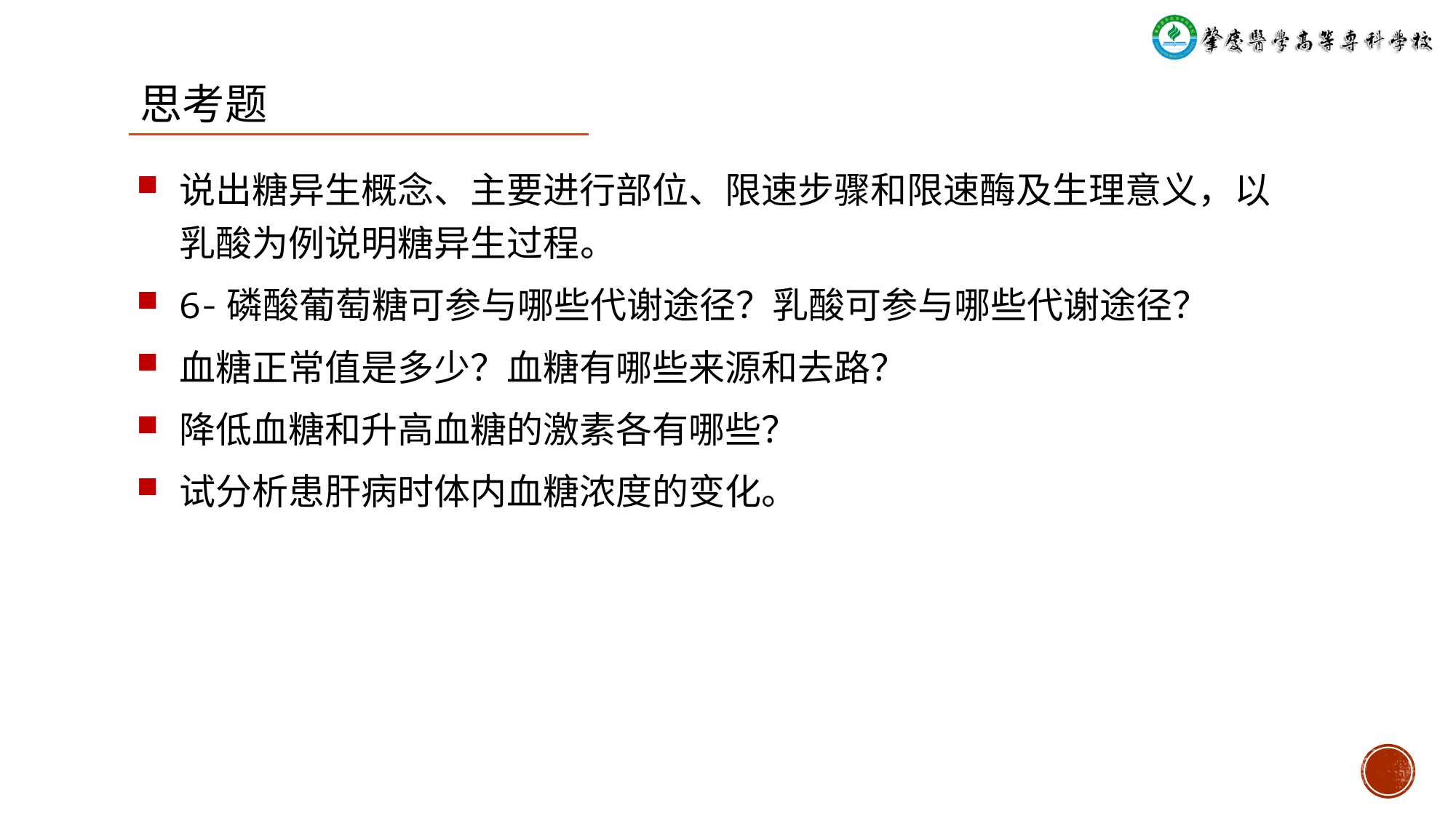

思考题
说出糖异生概念、主要进行部位、限速步骤和限速酶及生理意义，以乳酸为例说明糖异生过程。
6-磷酸葡萄糖可参与哪些代谢途径？乳酸可参与哪些代谢途径？
血糖正常值是多少？血糖有哪些来源和去路？
降低血糖和升高血糖的激素各有哪些？
试分析患肝病时体内血糖浓度的变化。